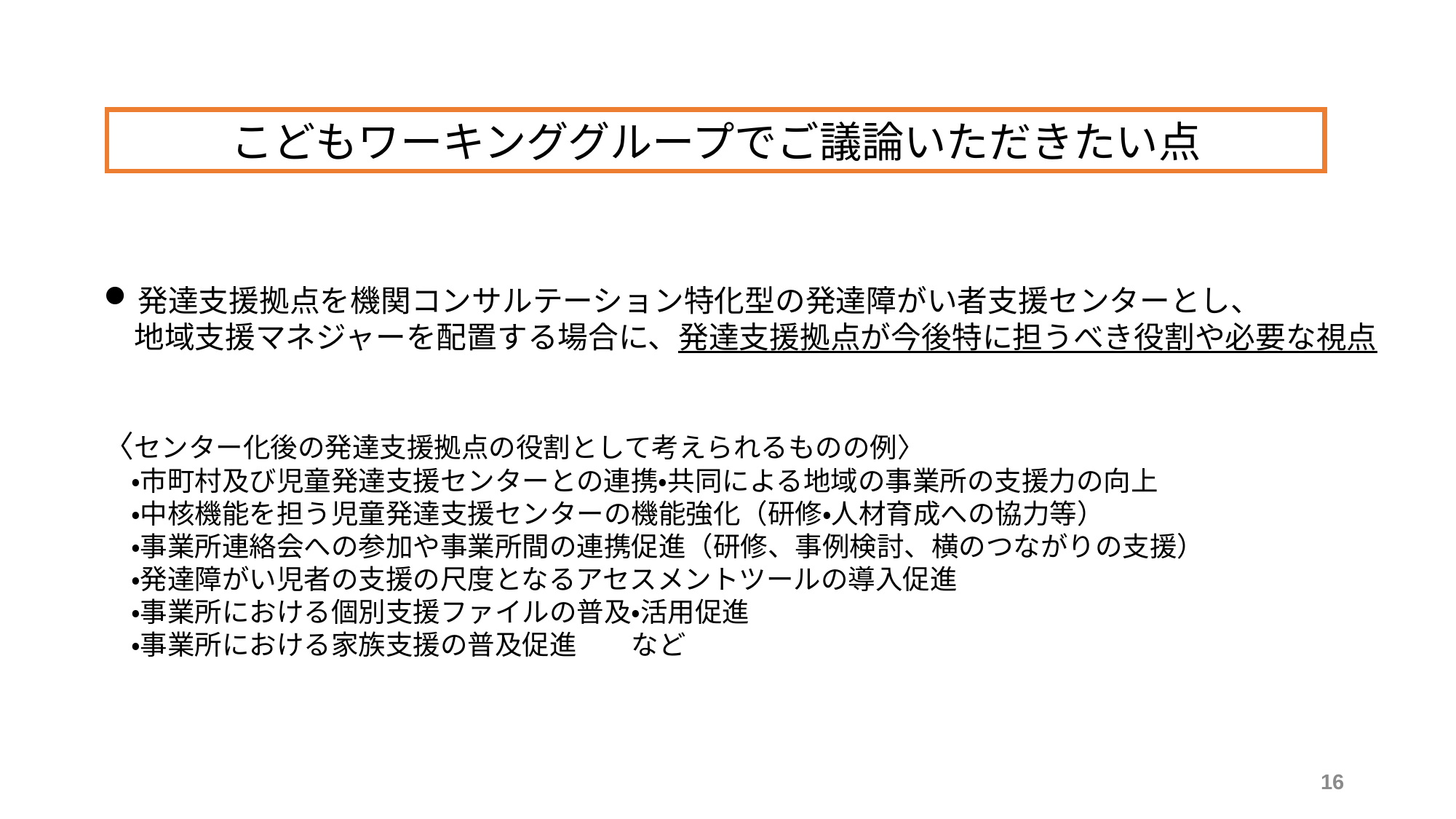

こどもワーキンググループでご議論いただきたい点
発達支援拠点を機関コンサルテーション特化型の発達障がい者支援センターとし、
　地域支援マネジャーを配置する場合に、発達支援拠点が今後特に担うべき役割や必要な視点

〈センター化後の発達支援拠点の役割として考えられるものの例〉
　・市町村及び児童発達支援センターとの連携・共同による地域の事業所の支援力の向上
　・中核機能を担う児童発達支援センターの機能強化（研修・人材育成への協力等）
　・事業所連絡会への参加や事業所間の連携促進（研修、事例検討、横のつながりの支援）
　・発達障がい児者の支援の尺度となるアセスメントツールの導入促進
　・事業所における個別支援ファイルの普及・活用促進
　・事業所における家族支援の普及促進　　など

16